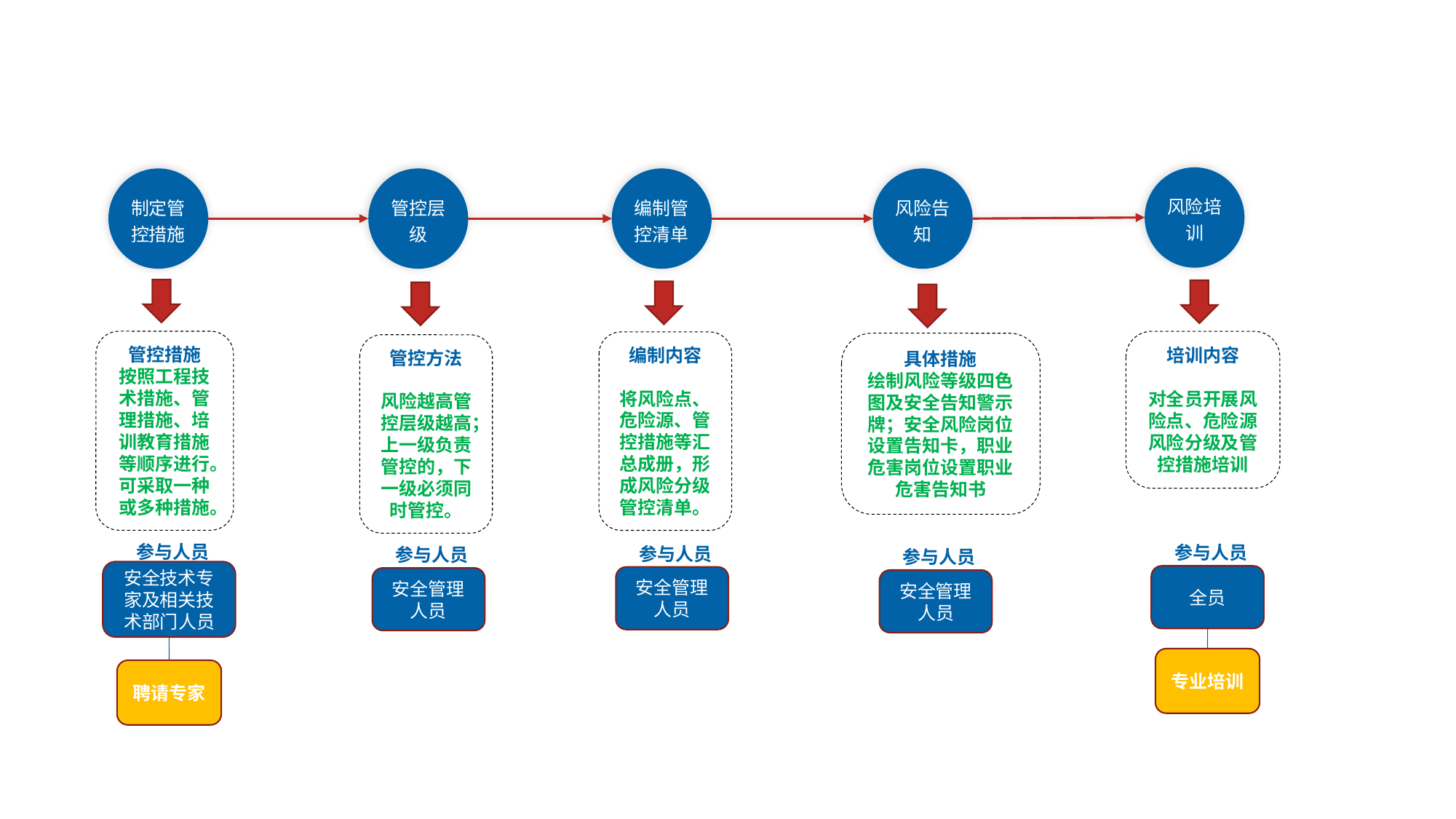

风险培训
制定管控措施
管控层级
编制管控清单
风险告知

管控措施
按照工程技术措施、管理措施、培训教育措施等顺序进行。可采取一种或多种措施。
培训内容

对全员开展风险点、危险源风险分级及管控措施培训
编制内容

将风险点、危险源、管控措施等汇总成册，形成风险分级管控清单。
具体措施
绘制风险等级四色图及安全告知警示牌；安全风险岗位设置告知卡，职业危害岗位设置职业危害告知书
管控方法

风险越高管控层级越高；上一级负责管控的，下一级必须同时管控。
参与人员
参与人员
参与人员
参与人员
参与人员
安全技术专家及相关技术部门人员
全员
安全管理人员
安全管理人员
安全管理人员
专业培训
聘请专家